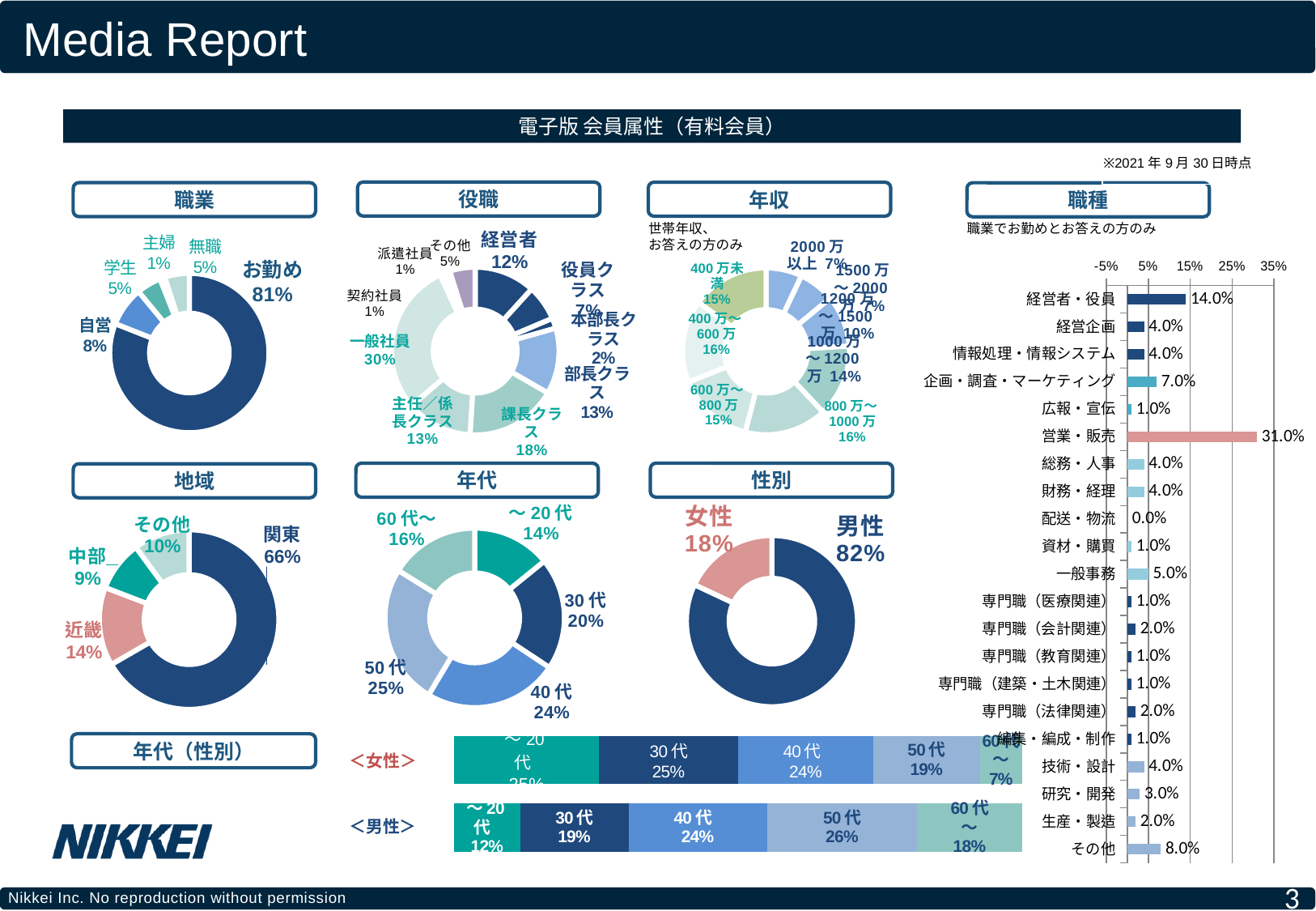

# Media Report
電子版 会員属性（有料会員）
| ※2021年9月30日時点 |
| --- |

### Chart

| Category | 割合 |
|---|---|
| 経営者 | 0.12 |
| 役員クラス | 0.07 |
| 本部長クラス | 0.02 |
| 部長クラス | 0.13 |
| 課長クラス | 0.18 |
| 主任／係長クラス | 0.13 |
| 一般社員 | 0.3 |
| 契約社員 | 0.01 |
| 派遣社員 | 0.01 |
| その他 | 0.05 |
役職
年収
職業
職種
世帯年収、
お答えの方のみ
職業でお勤めとお答えの方のみ

### Chart

| Category | 割合 |
|---|---|
| お勤め | 0.81 |
| 自営 | 0.08 |
| 学生 | 0.05 |
| 主婦 | 0.01 |
| 無職 | 0.05 |

### Chart

| Category |  |
|---|---|
|  | 0.0 |
| 2000万以上 | 0.07 |
| 1500万～2000万 | 0.07 |
| 1200万～1500万 | 0.1 |
| 1000万～1200万 | 0.14 |
| 800万～1000万 | 0.16 |
| 600万～800万 | 0.15 |
| 400万～600万 | 0.16 |
| 400万未満 | 0.15 |

### Chart

| Category | 割合 |
|---|---|
| 経営者・役員 | 0.14 |
| 経営企画 | 0.04 |
| 情報処理・情報システム | 0.04 |
| 企画・調査・マーケティング | 0.07 |
| 広報・宣伝 | 0.01 |
| 営業・販売 | 0.31 |
| 総務・人事 | 0.04 |
| 財務・経理 | 0.04 |
| 配送・物流 | 0.0 |
| 資材・購買 | 0.01 |
| 一般事務 | 0.05 |
| 専門職（医療関連） | 0.01 |
| 専門職（会計関連） | 0.02 |
| 専門職（教育関連） | 0.01 |
| 専門職（建築・土木関連） | 0.01 |
| 専門職（法律関連） | 0.02 |
| 編集・編成・制作 | 0.01 |
| 技術・設計 | 0.04 |
| 研究・開発 | 0.03 |
| 生産・製造 | 0.02 |
| その他 | 0.08 |
性別
年代
地域

### Chart

| Category | 割合 |
|---|---|
| 〜20代 | 0.14 |
| 30代 | 0.2 |
| 40代 | 0.24 |
| 50代 | 0.25 |
| 60代〜 | 0.16 |

### Chart

| Category | 割合 |
|---|---|
| 男性 | 0.82 |
| 女性 | 0.18 |

### Chart

| Category | 割合 |
|---|---|
| 関東 | 0.66 |
| 近畿 | 0.14 |
| 中部 | 0.09 |
| その他 | 0.1 |

### Chart

| Category | 〜20代   | 30代 | 40代   | 50代 | 60代～ |
|---|---|---|---|---|---|
| 男性 | 0.11645831839440368 | 0.19058409223095985 | 0.24414274446064488 | 0.264206324545259 | 0.18460852036873263 |
| 女性 | 0.2546146373056995 | 0.24590055346208195 | 0.23710551106924163 | 0.18833902496467264 | 0.07404027319830428 |
年代（性別）
＜女性＞
＜男性＞
～20代  12％
3